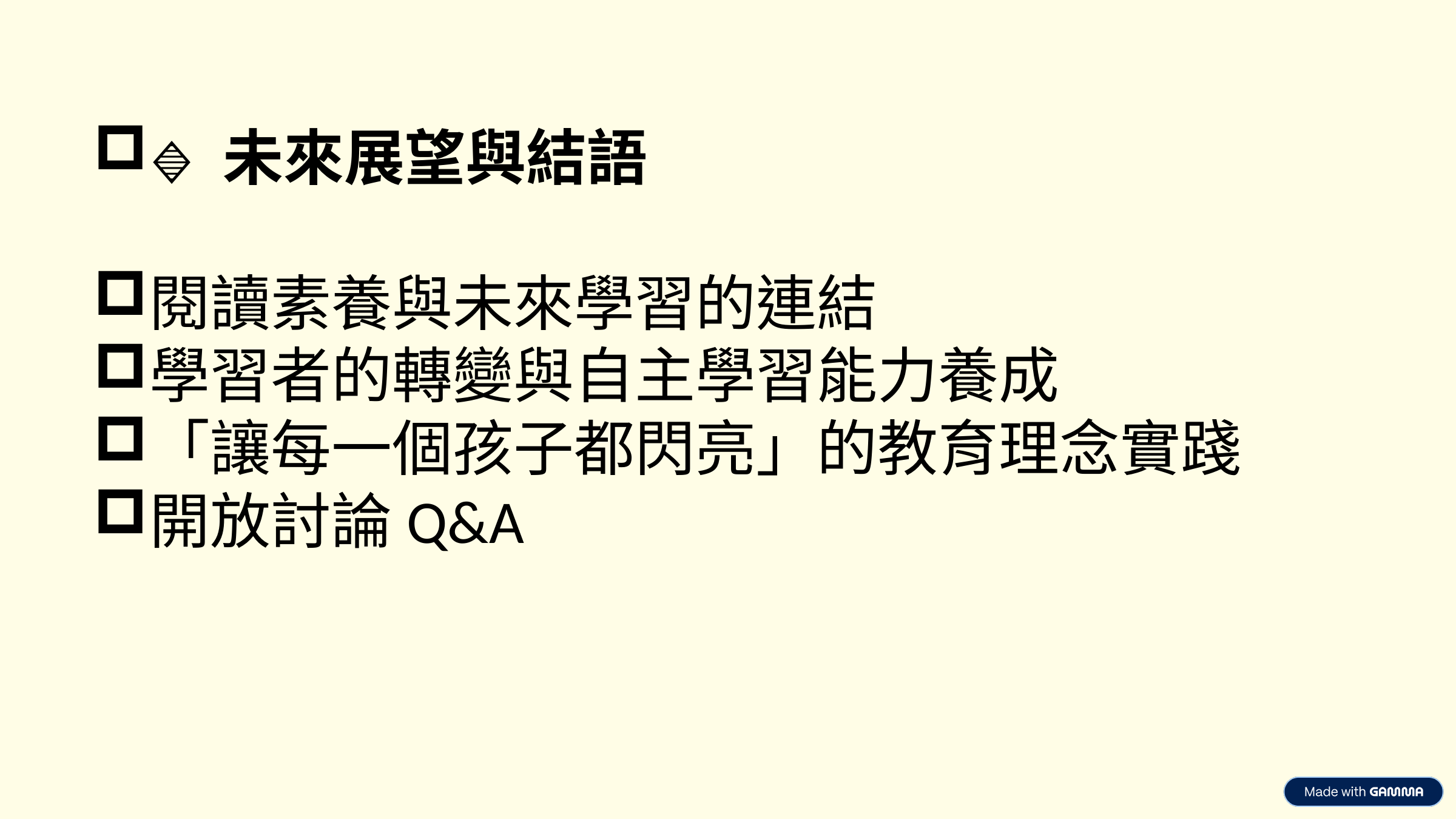

🔹 未來展望與結語

閱讀素養與未來學習的連結
學習者的轉變與自主學習能力養成
「讓每一個孩子都閃亮」的教育理念實踐
開放討論Q&A